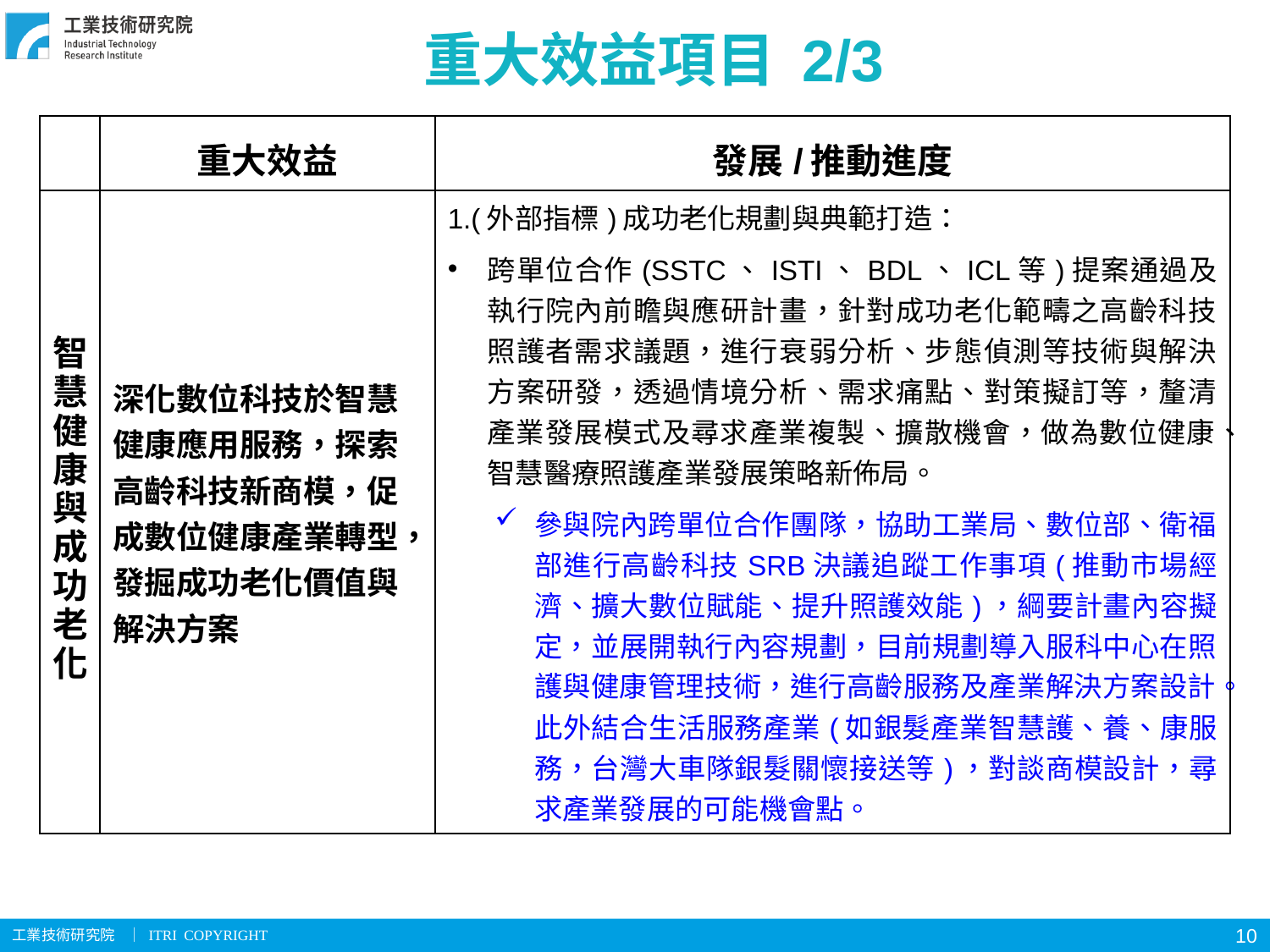

# 重大效益項目 2/3
|  | 重大效益 | 發展/推動進度 |
| --- | --- | --- |
| 智慧健康與成功老化 | 深化數位科技於智慧健康應用服務，探索高齡科技新商模，促成數位健康產業轉型，發掘成功老化價值與解決方案 | 1.(外部指標)成功老化規劃與典範打造： 跨單位合作(SSTC、ISTI、BDL、ICL等)提案通過及執行院內前瞻與應研計畫，針對成功老化範疇之高齡科技照護者需求議題，進行衰弱分析、步態偵測等技術與解決方案研發，透過情境分析、需求痛點、對策擬訂等，釐清產業發展模式及尋求產業複製、擴散機會，做為數位健康、智慧醫療照護產業發展策略新佈局。 參與院內跨單位合作團隊，協助工業局、數位部、衛福部進行高齡科技SRB決議追蹤工作事項(推動市場經濟、擴大數位賦能、提升照護效能)，綱要計畫內容擬定，並展開執行內容規劃，目前規劃導入服科中心在照護與健康管理技術，進行高齡服務及產業解決方案設計。此外結合生活服務產業(如銀髮產業智慧護、養、康服務，台灣大車隊銀髮關懷接送等)，對談商模設計，尋求產業發展的可能機會點。 |